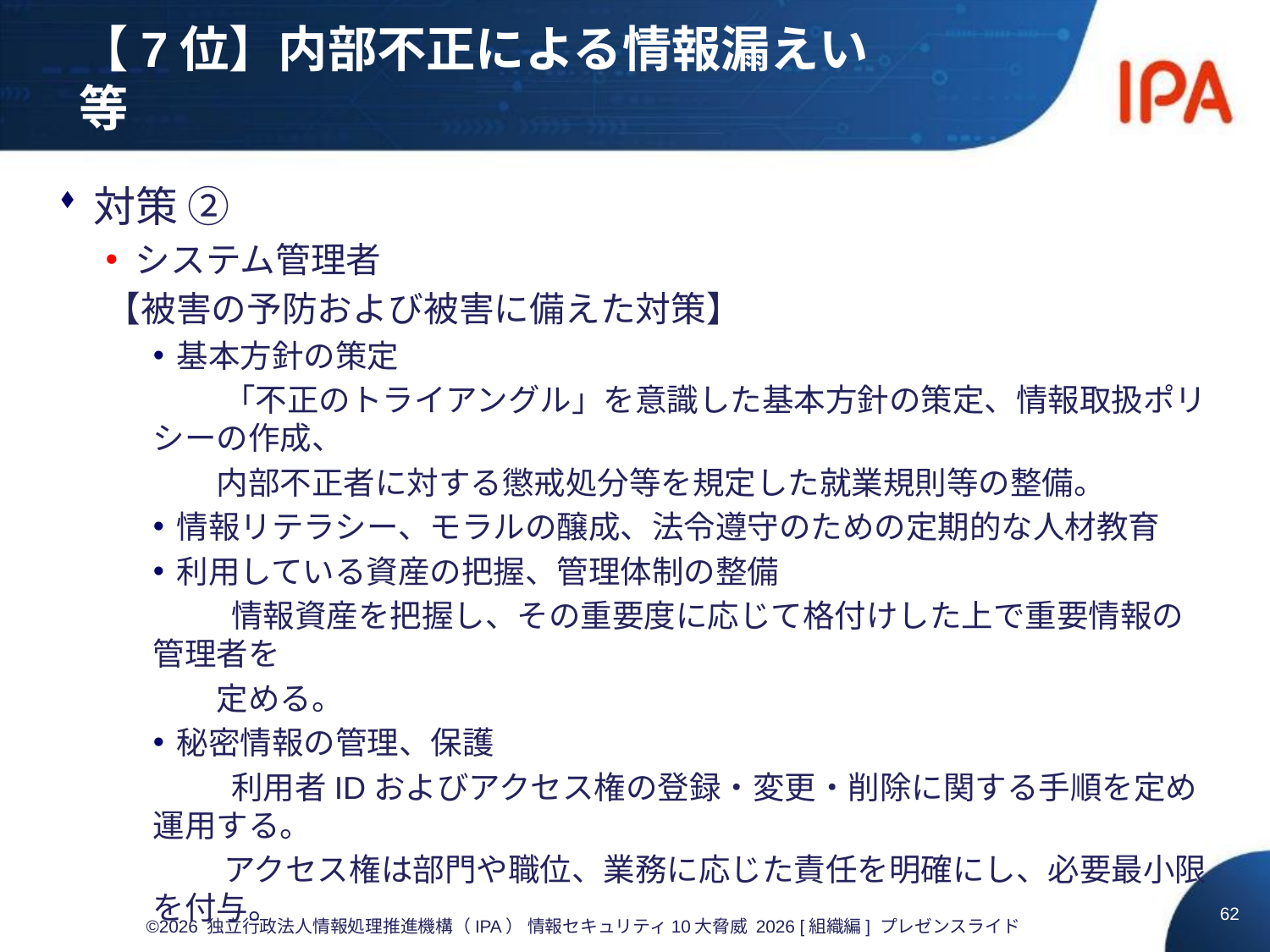

# 【7位】内部不正による情報漏えい等
対策 ②
システム管理者
【被害の予防および被害に備えた対策】
基本方針の策定
　　 「不正のトライアングル」を意識した基本方針の策定、情報取扱ポリシーの作成、
　　内部不正者に対する懲戒処分等を規定した就業規則等の整備。
情報リテラシー、モラルの醸成、法令遵守のための定期的な人材教育
利用している資産の把握、管理体制の整備
 　　情報資産を把握し、その重要度に応じて格付けした上で重要情報の管理者を
　　定める。
秘密情報の管理、保護
 　　利用者IDおよびアクセス権の登録・変更・削除に関する手順を定め運用する。
　　 アクセス権は部門や職位、業務に応じた責任を明確にし、必要最小限を付与。
62
©2026 独立行政法人情報処理推進機構（IPA） 情報セキュリティ10大脅威 2026 [組織編] プレゼンスライド